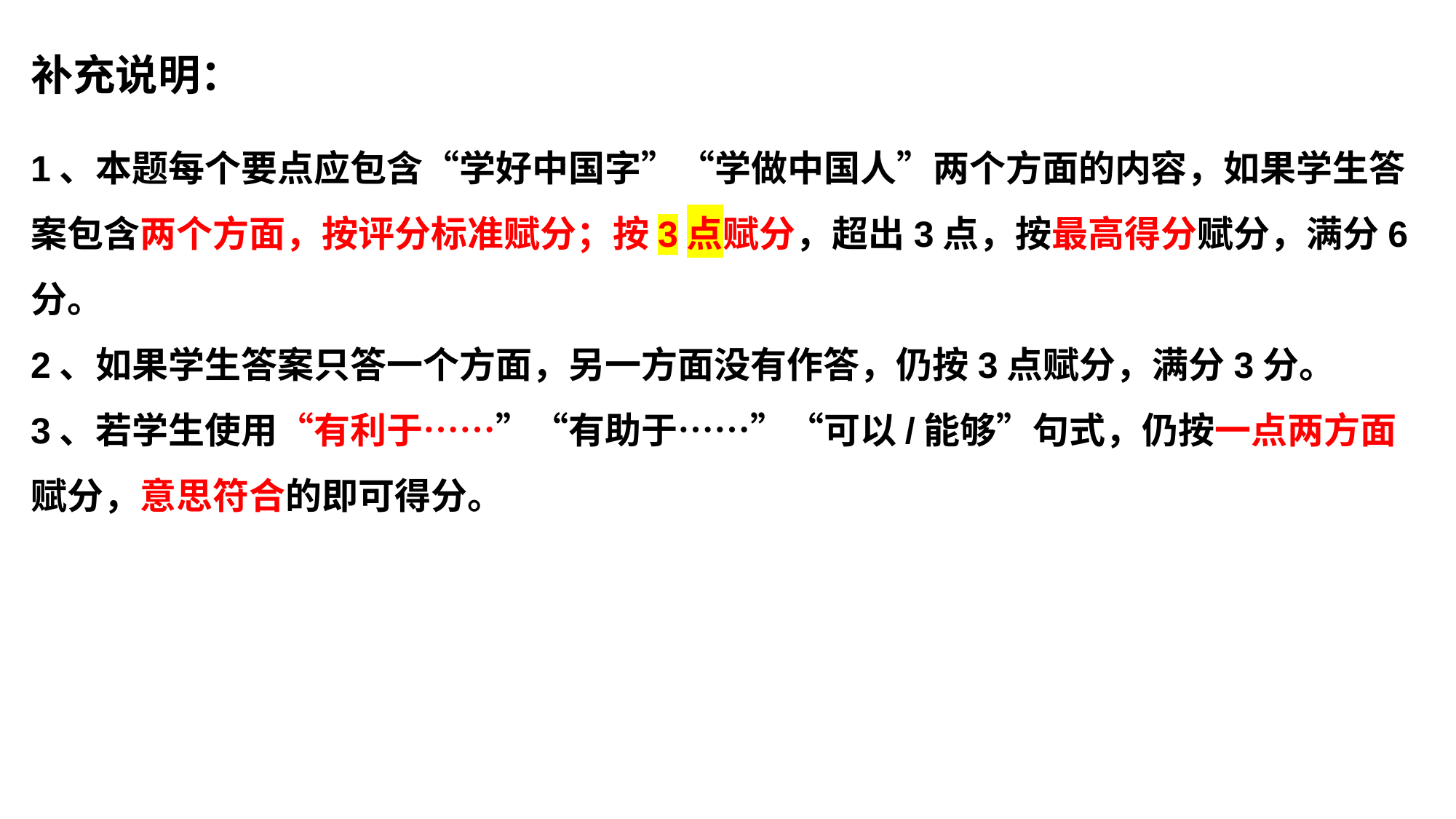

补充说明：
1、本题每个要点应包含“学好中国字”“学做中国人”两个方面的内容，如果学生答案包含两个方面，按评分标准赋分；按3点赋分，超出3点，按最高得分赋分，满分6分。
2、如果学生答案只答一个方面，另一方面没有作答，仍按3点赋分，满分3分。
3、若学生使用“有利于……”“有助于……”“可以/能够”句式，仍按一点两方面赋分，意思符合的即可得分。